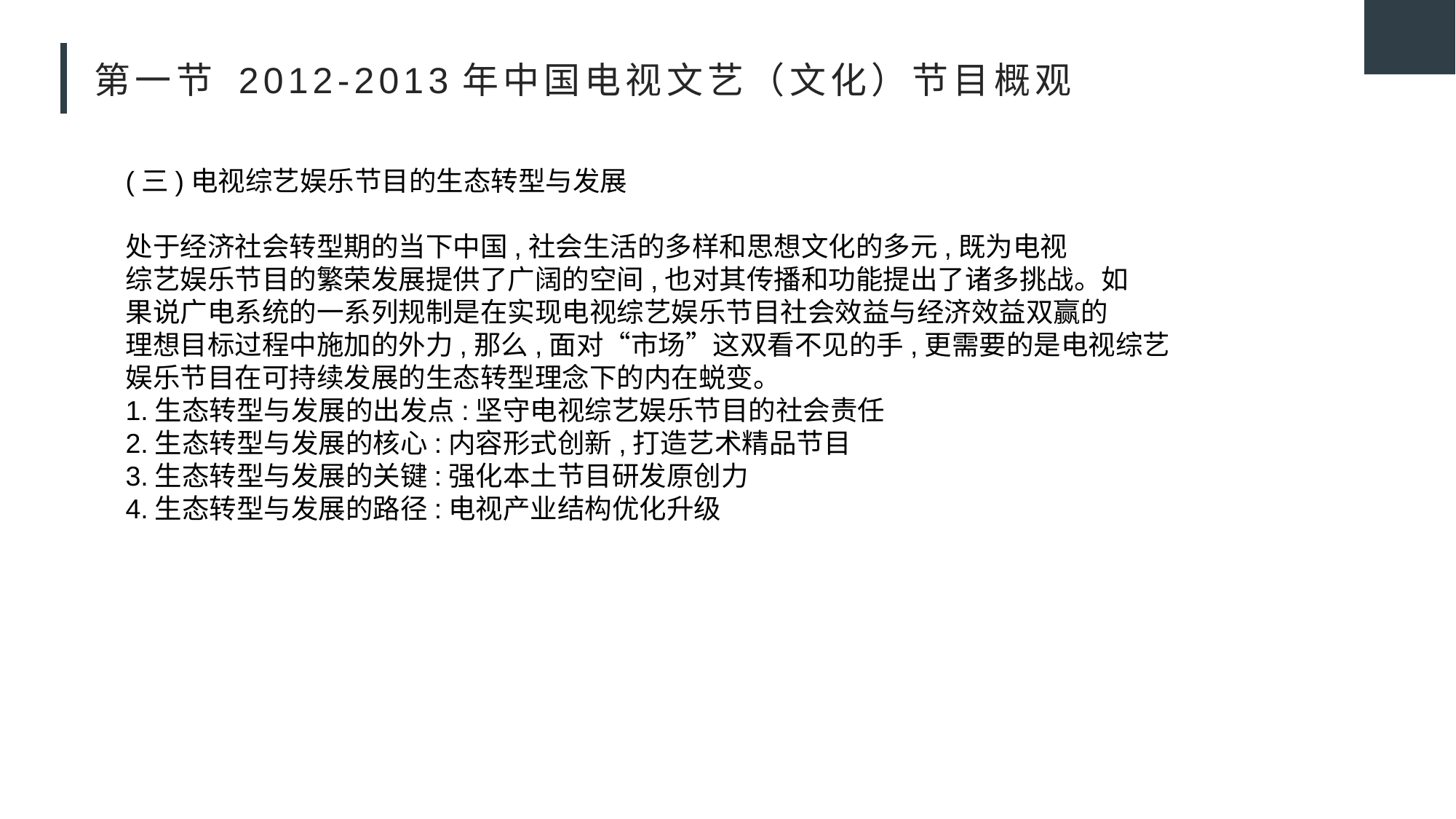

# 第一节 2012-2013年中国电视文艺（文化）节目概观
(三)电视综艺娱乐节目的生态转型与发展

处于经济社会转型期的当下中国,社会生活的多样和思想文化的多元,既为电视
综艺娱乐节目的繁荣发展提供了广阔的空间,也对其传播和功能提出了诸多挑战。如
果说广电系统的一系列规制是在实现电视综艺娱乐节目社会效益与经济效益双赢的
理想目标过程中施加的外力,那么,面对“市场”这双看不见的手,更需要的是电视综艺
娱乐节目在可持续发展的生态转型理念下的内在蜕变。
1.生态转型与发展的出发点:坚守电视综艺娱乐节目的社会责任
2.生态转型与发展的核心:内容形式创新,打造艺术精品节目
3.生态转型与发展的关键:强化本土节目研发原创力
4.生态转型与发展的路径:电视产业结构优化升级